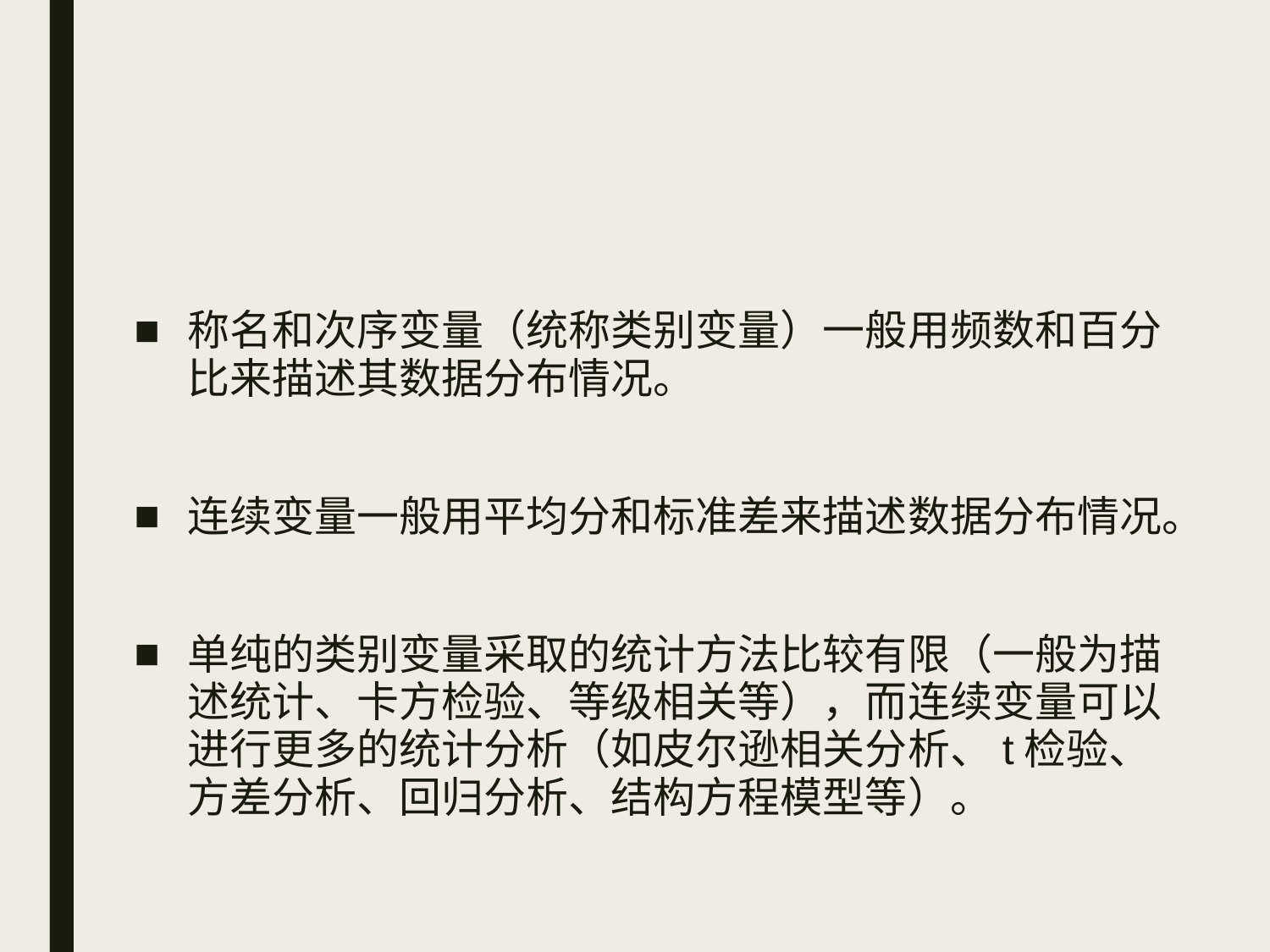

#
称名和次序变量（统称类别变量）一般用频数和百分比来描述其数据分布情况。

连续变量一般用平均分和标准差来描述数据分布情况。

单纯的类别变量采取的统计方法比较有限（一般为描述统计、卡方检验、等级相关等），而连续变量可以进行更多的统计分析（如皮尔逊相关分析、t检验、方差分析、回归分析、结构方程模型等）。